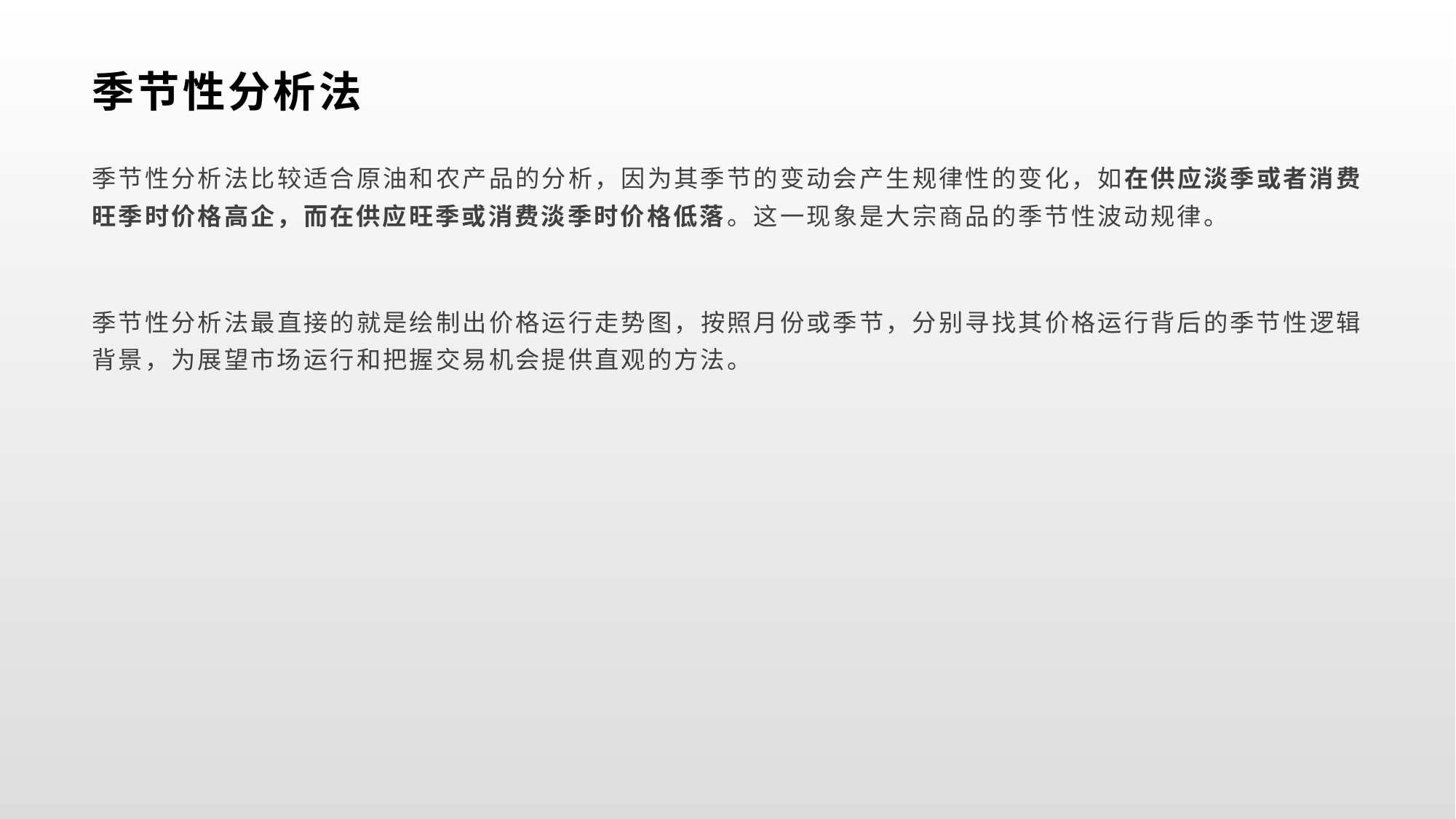

# 季节性分析法
季节性分析法比较适合原油和农产品的分析，因为其季节的变动会产生规律性的变化，如在供应淡季或者消费旺季时价格高企，而在供应旺季或消费淡季时价格低落。这一现象是大宗商品的季节性波动规律。

季节性分析法最直接的就是绘制出价格运行走势图，按照月份或季节，分别寻找其价格运行背后的季节性逻辑背景，为展望市场运行和把握交易机会提供直观的方法。